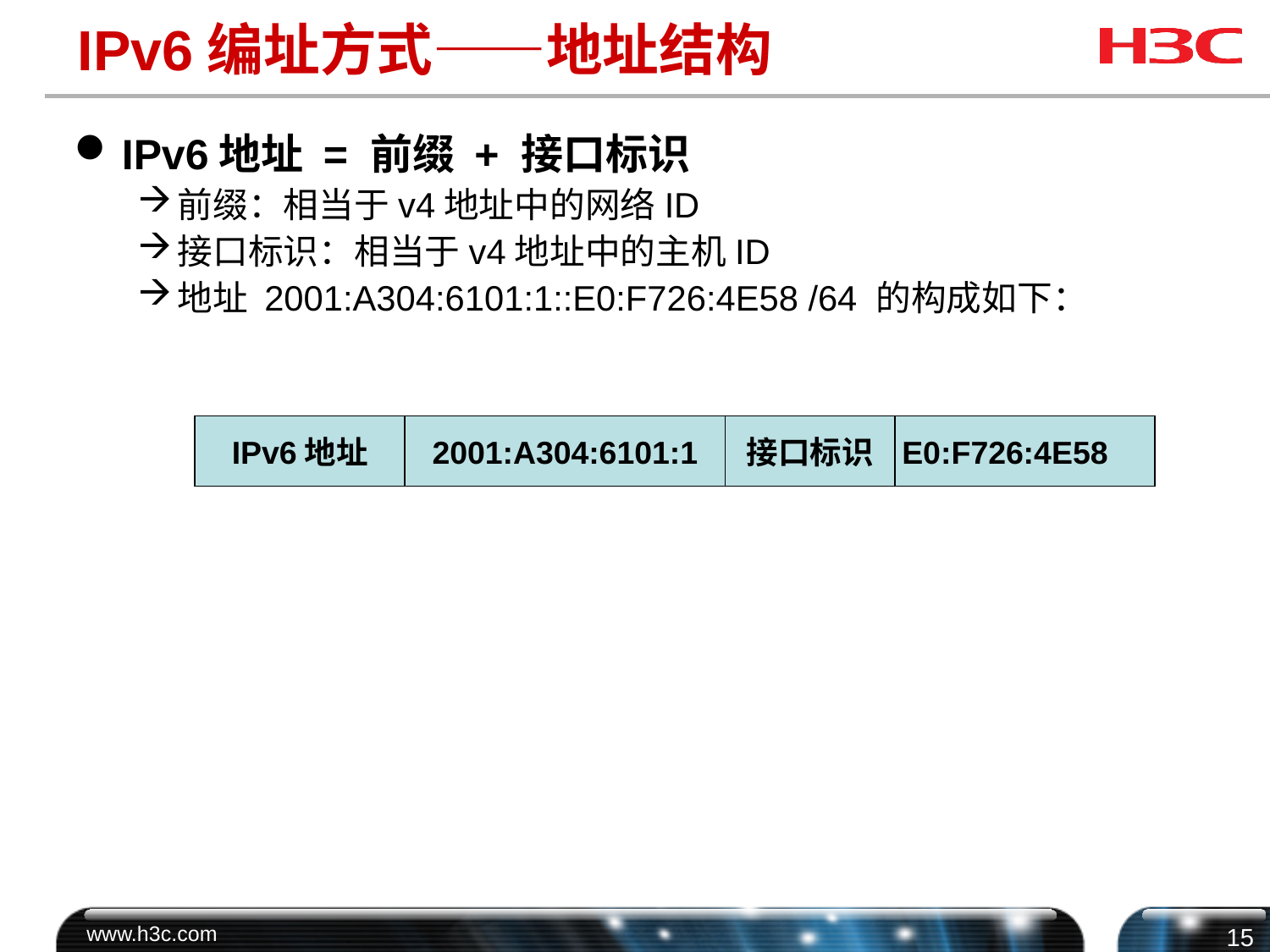

# IPv6编址方式——地址结构
IPv6地址 = 前缀 + 接口标识
前缀：相当于v4地址中的网络ID
接口标识：相当于v4地址中的主机ID
地址 2001:A304:6101:1::E0:F726:4E58 /64 的构成如下：
IPv6地址
前缀
2001:A304:6101:1
::
接口标识
E0:F726:4E58